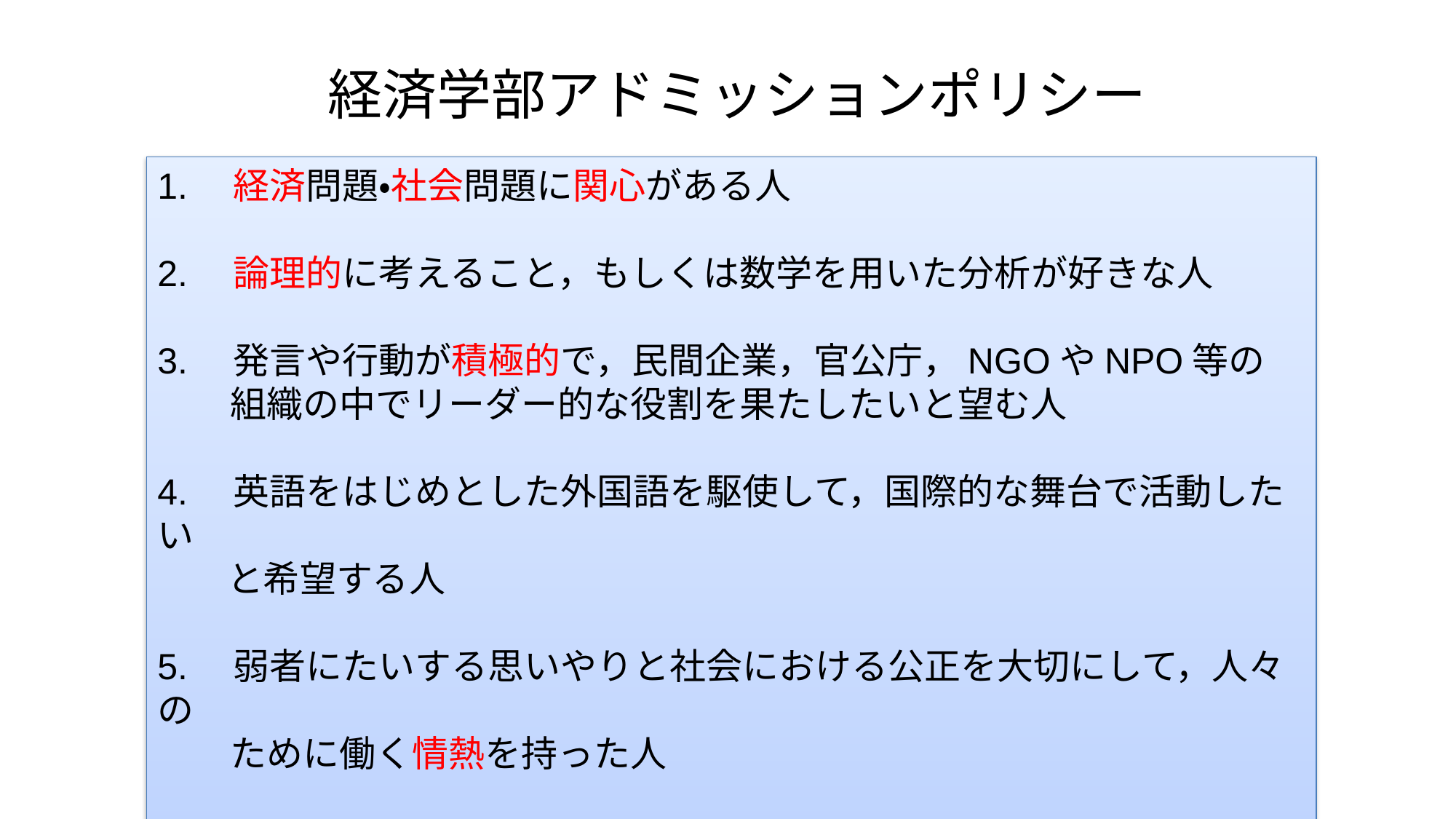

経済学部アドミッションポリシー
1.　経済問題・社会問題に関心がある人

2.　論理的に考えること，もしくは数学を用いた分析が好きな人

3.　発言や行動が積極的で，民間企業，官公庁，NGOやNPO等の
　　組織の中でリーダー的な役割を果たしたいと望む人

4.　英語をはじめとした外国語を駆使して，国際的な舞台で活動したい
   　と希望する人

5.　弱者にたいする思いやりと社会における公正を大切にして，人々の
　　ために働く情熱を持った人